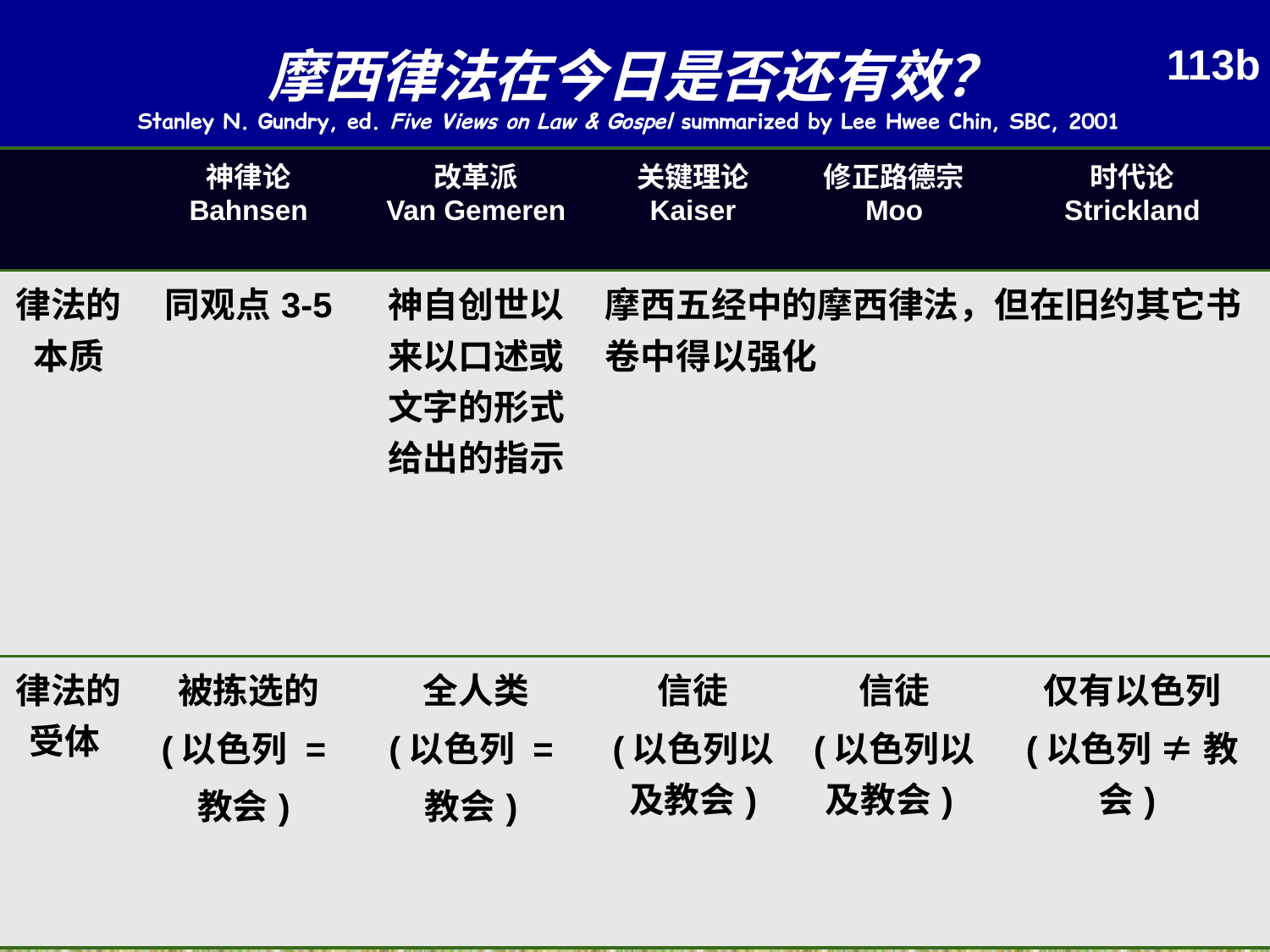

摩西律法在今日是否还有效？
113b
Stanley N. Gundry, ed. Five Views on Law & Gospel summarized by Lee Hwee Chin, SBC, 2001
|  | 神律论 Bahnsen | 改革派 Van Gemeren | 关键理论 Kaiser | 修正路德宗 Moo | 时代论 Strickland |
| --- | --- | --- | --- | --- | --- |
| 律法的本质 | 同观点3-5 | 神自创世以来以口述或文字的形式给出的指示 | 摩西五经中的摩西律法，但在旧约其它书卷中得以强化 |  |  |
| 律法的受体 | 被拣选的 (以色列 = 教会) | 全人类 (以色列 = 教会) | 信徒 (以色列以及教会) | 信徒 (以色列以及教会) | 仅有以色列 (以色列 ≠ 教会) |